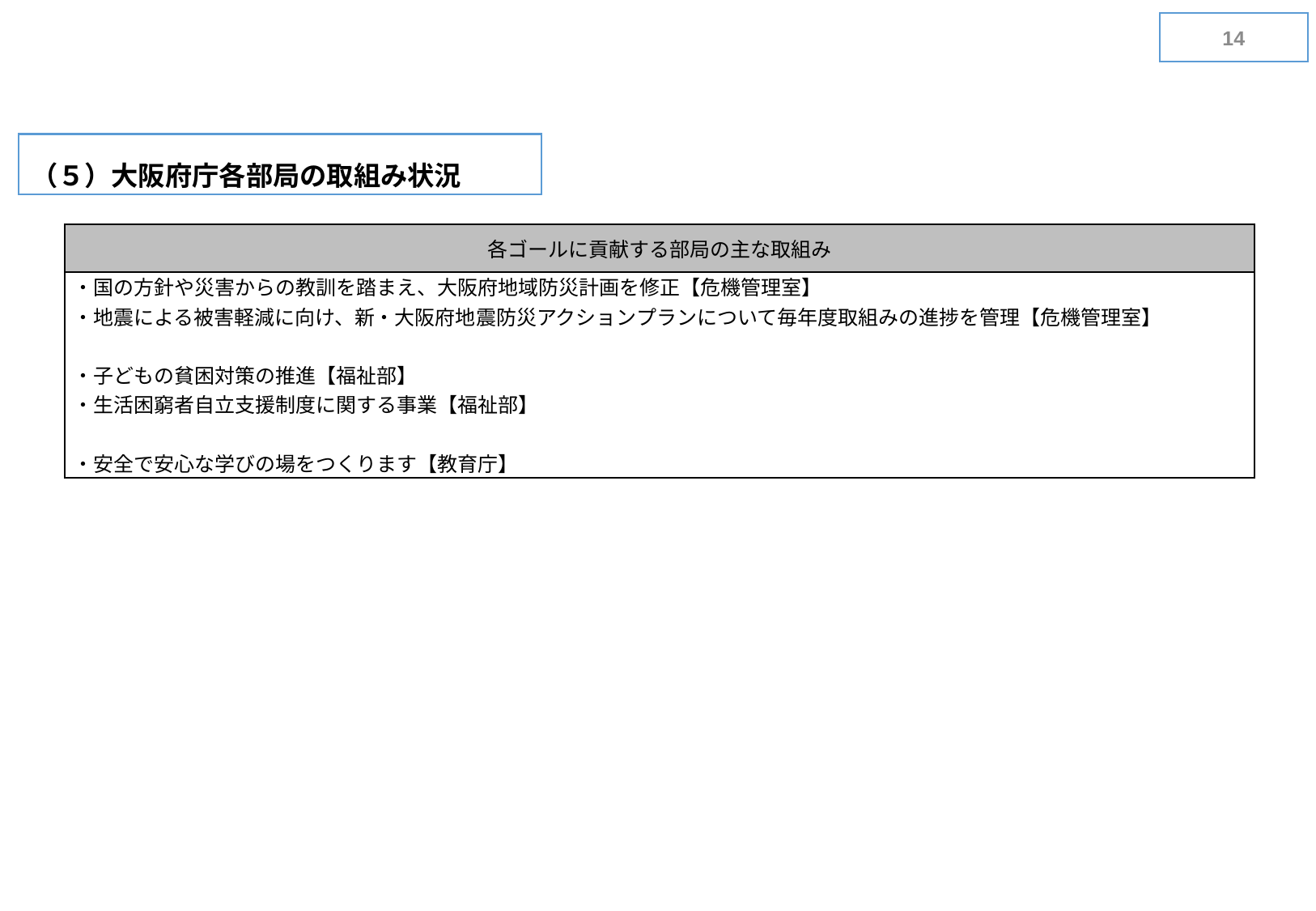

14
（５）大阪府庁各部局の取組み状況
| 各ゴールに貢献する部局の主な取組み |
| --- |
| ・国の方針や災害からの教訓を踏まえ、大阪府地域防災計画を修正【危機管理室】 ・地震による被害軽減に向け、新・大阪府地震防災アクションプランについて毎年度取組みの進捗を管理【危機管理室】 ・子どもの貧困対策の推進【福祉部】 ・生活困窮者自立支援制度に関する事業【福祉部】 ・安全で安心な学びの場をつくります【教育庁】 |